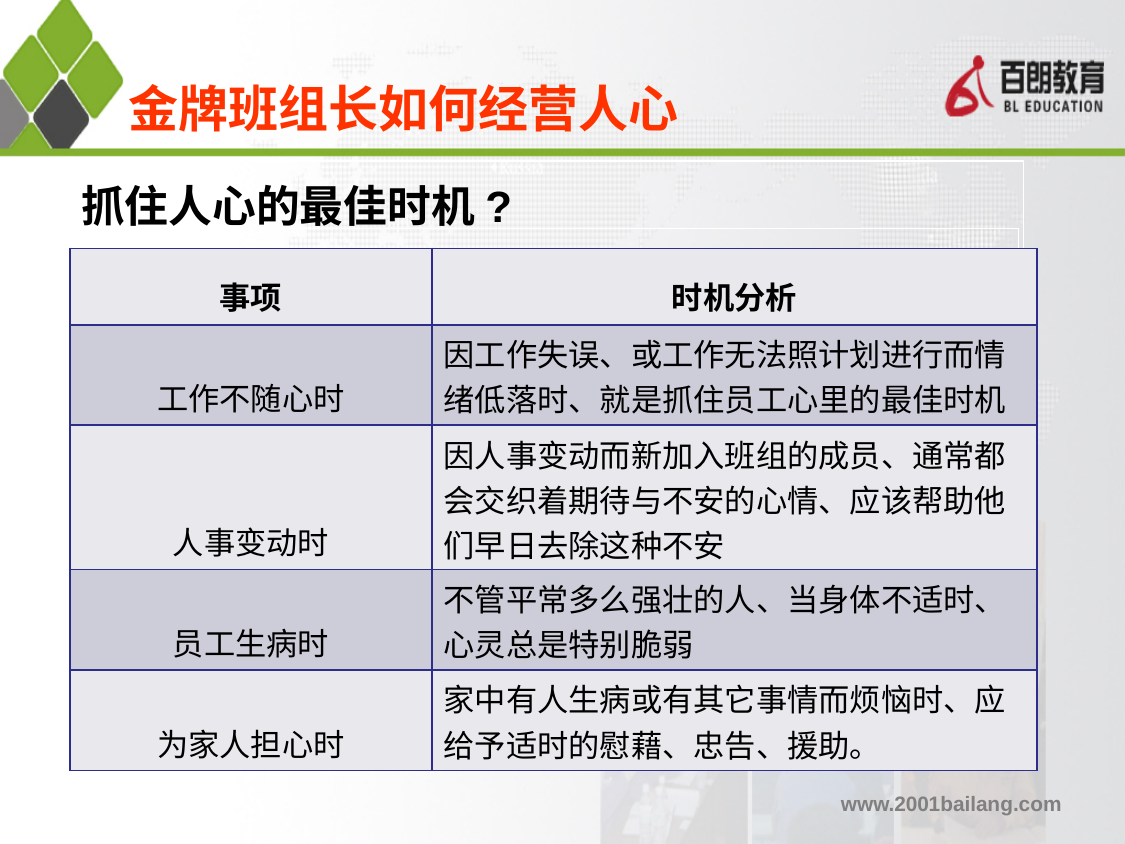

金牌班组长如何经营人心
抓住人心的最佳时机?

| 事项 | 时机分析 |
| --- | --- |
| 工作不随心时 | 因工作失误、或工作无法照计划进行而情绪低落时、就是抓住员工心里的最佳时机 |
| 人事变动时 | 因人事变动而新加入班组的成员、通常都会交织着期待与不安的心情、应该帮助他们早日去除这种不安 |
| 员工生病时 | 不管平常多么强壮的人、当身体不适时、心灵总是特别脆弱 |
| 为家人担心时 | 家中有人生病或有其它事情而烦恼时、应给予适时的慰藉、忠告、援助。 |